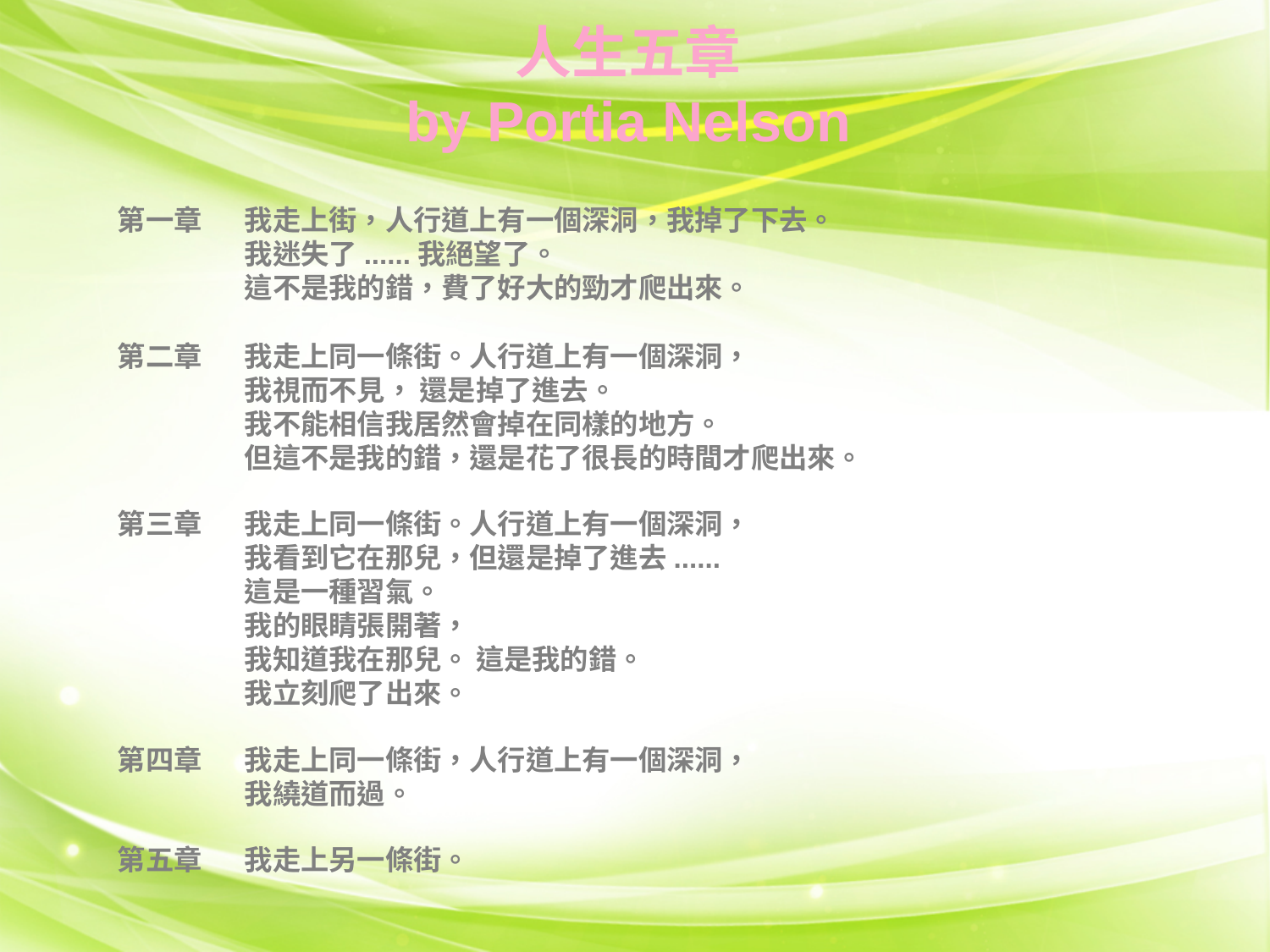

# 人生五章 by Portia Nelson
第一章	我走上街，人行道上有一個深洞，我掉了下去。
	我迷失了......我絕望了。
	這不是我的錯，費了好大的勁才爬出來。
第二章 	我走上同一條街。人行道上有一個深洞，
	我視而不見， 還是掉了進去。
	我不能相信我居然會掉在同樣的地方。
	但這不是我的錯，還是花了很長的時間才爬出來。
第三章 	我走上同一條街。人行道上有一個深洞，
	我看到它在那兒，但還是掉了進去......
	這是一種習氣。
	我的眼睛張開著，
	我知道我在那兒。 這是我的錯。
	我立刻爬了出來。
第四章	我走上同一條街，人行道上有一個深洞，
	我繞道而過。
第五章	我走上另一條街。